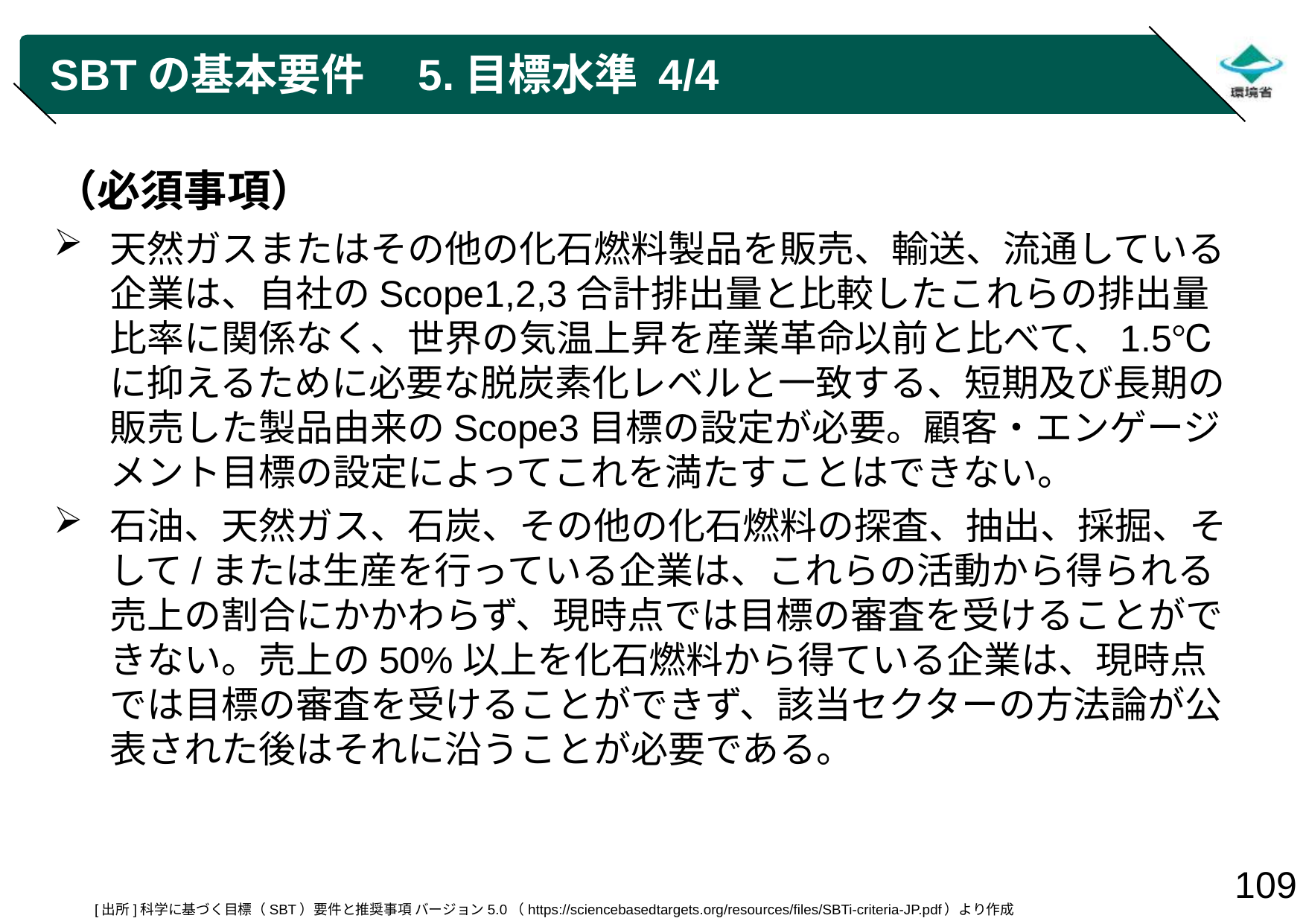

# SBTの基本要件　5.目標水準 4/4
（必須事項）
天然ガスまたはその他の化石燃料製品を販売、輸送、流通している企業は、自社のScope1,2,3合計排出量と比較したこれらの排出量比率に関係なく、世界の気温上昇を産業革命以前と比べて、1.5℃に抑えるために必要な脱炭素化レベルと一致する、短期及び長期の販売した製品由来のScope3目標の設定が必要。顧客・エンゲージメント目標の設定によってこれを満たすことはできない。
石油、天然ガス、石炭、その他の化石燃料の探査、抽出、採掘、そして/または生産を行っている企業は、これらの活動から得られる売上の割合にかかわらず、現時点では目標の審査を受けることができない。売上の50%以上を化石燃料から得ている企業は、現時点では目標の審査を受けることができず、該当セクターの方法論が公表された後はそれに沿うことが必要である。
[出所]科学に基づく目標（SBT）要件と推奨事項 バージョン5.0（https://sciencebasedtargets.org/resources/files/SBTi-criteria-JP.pdf）より作成